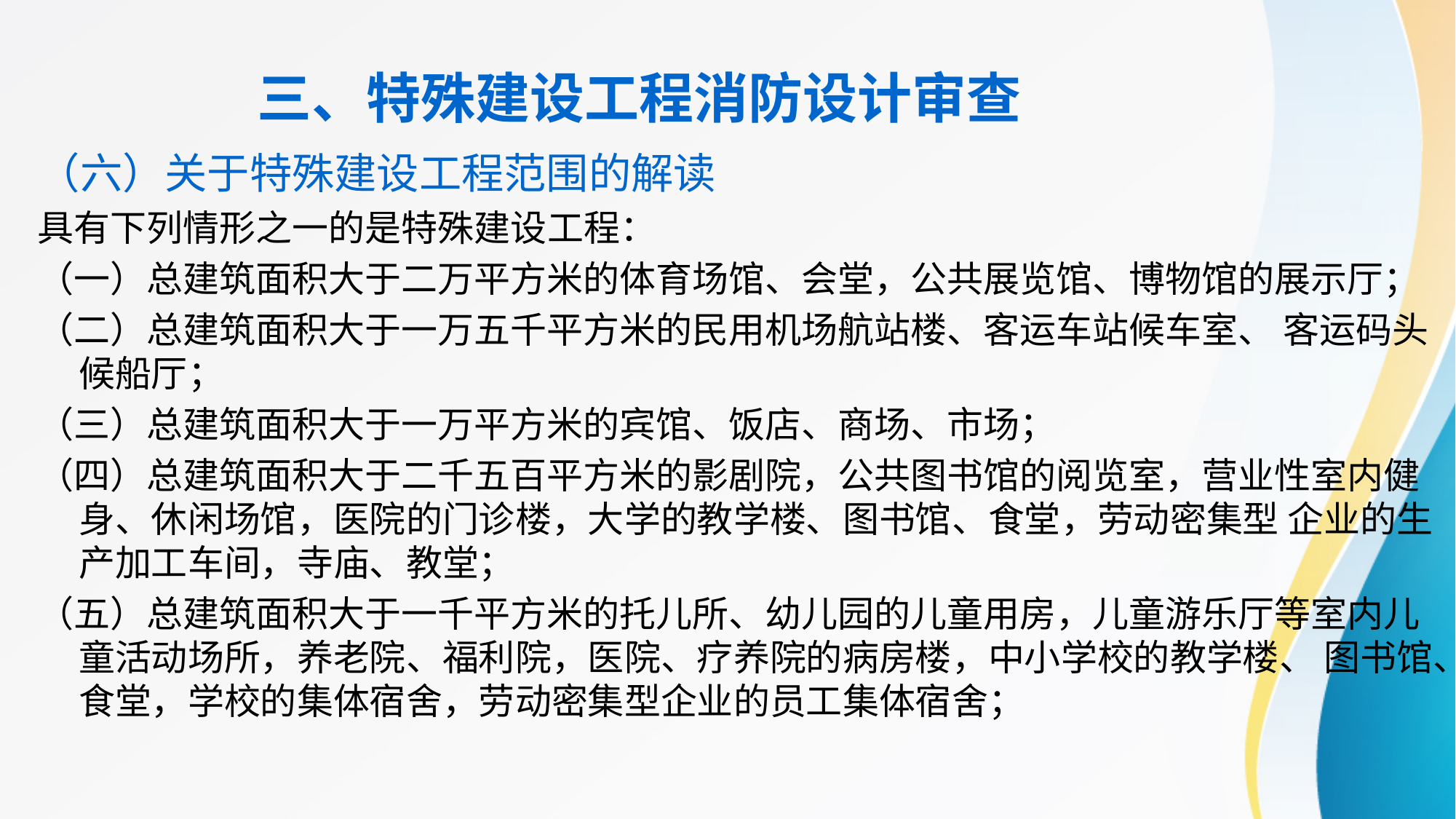

三、特殊建设工程消防设计审查
（六）关于特殊建设工程范围的解读
具有下列情形之一的是特殊建设工程：
（一）总建筑面积大于二万平方米的体育场馆、会堂，公共展览馆、博物馆的展示厅；
（二）总建筑面积大于一万五千平方米的民用机场航站楼、客运车站候车室、 客运码头候船厅；
（三）总建筑面积大于一万平方米的宾馆、饭店、商场、市场；
（四）总建筑面积大于二千五百平方米的影剧院，公共图书馆的阅览室，营业性室内健身、休闲场馆，医院的门诊楼，大学的教学楼、图书馆、食堂，劳动密集型 企业的生产加工车间，寺庙、教堂；
（五）总建筑面积大于一千平方米的托儿所、幼儿园的儿童用房，儿童游乐厅等室内儿童活动场所，养老院、福利院，医院、疗养院的病房楼，中小学校的教学楼、 图书馆、食堂，学校的集体宿舍，劳动密集型企业的员工集体宿舍；